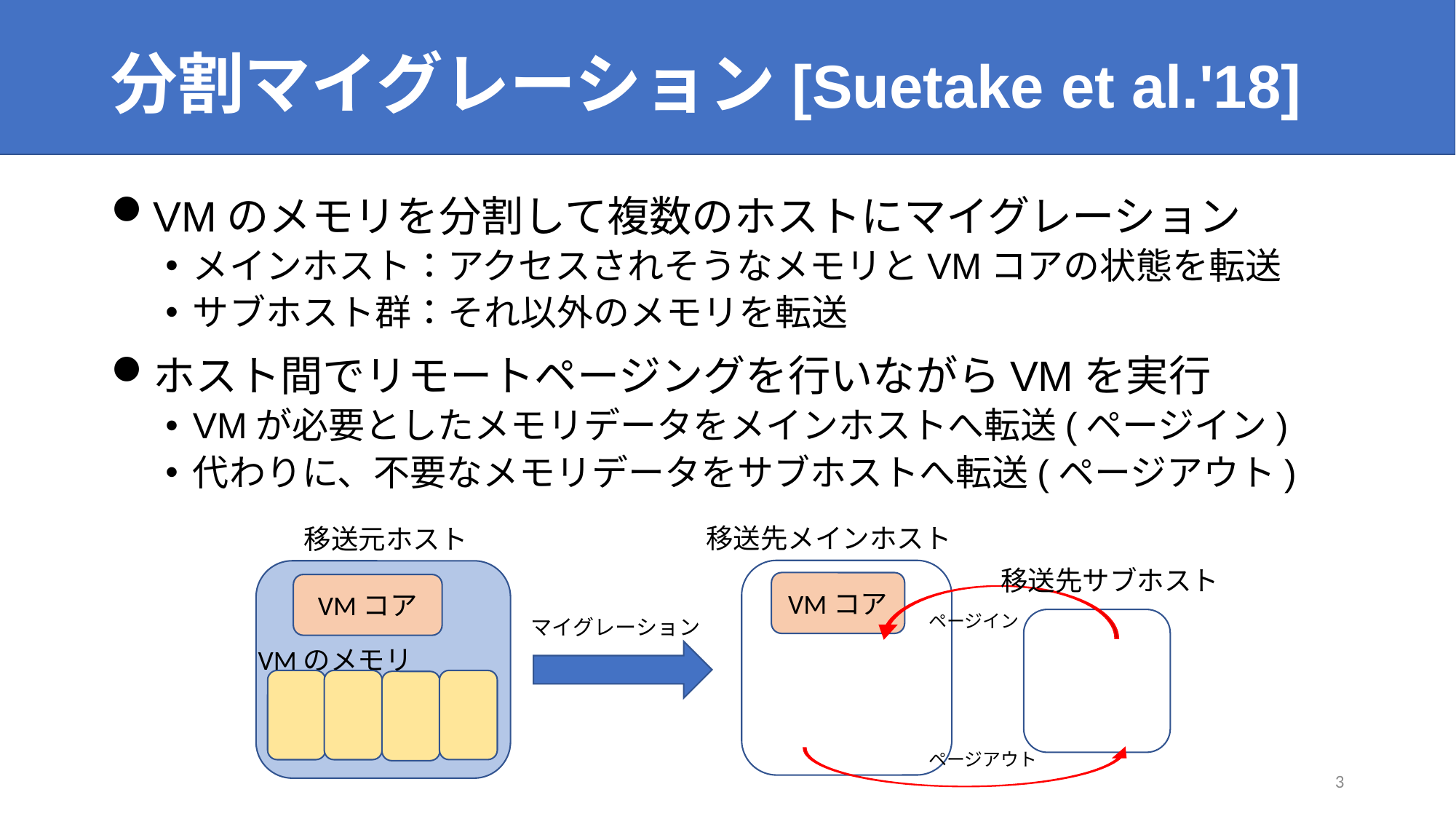

# 分割マイグレーション[Suetake et al.'18]
VMのメモリを分割して複数のホストにマイグレーション
メインホスト：アクセスされそうなメモリとVMコアの状態を転送
サブホスト群：それ以外のメモリを転送
ホスト間でリモートページングを行いながらVMを実行
VMが必要としたメモリデータをメインホストへ転送(ページイン)
代わりに、不要なメモリデータをサブホストへ転送(ページアウト)

移送先メインホスト
移送元ホスト
移送先サブホスト

VMコア
VMコア

ページイン
マイグレーション

VMのメモリ

ページアウト
3